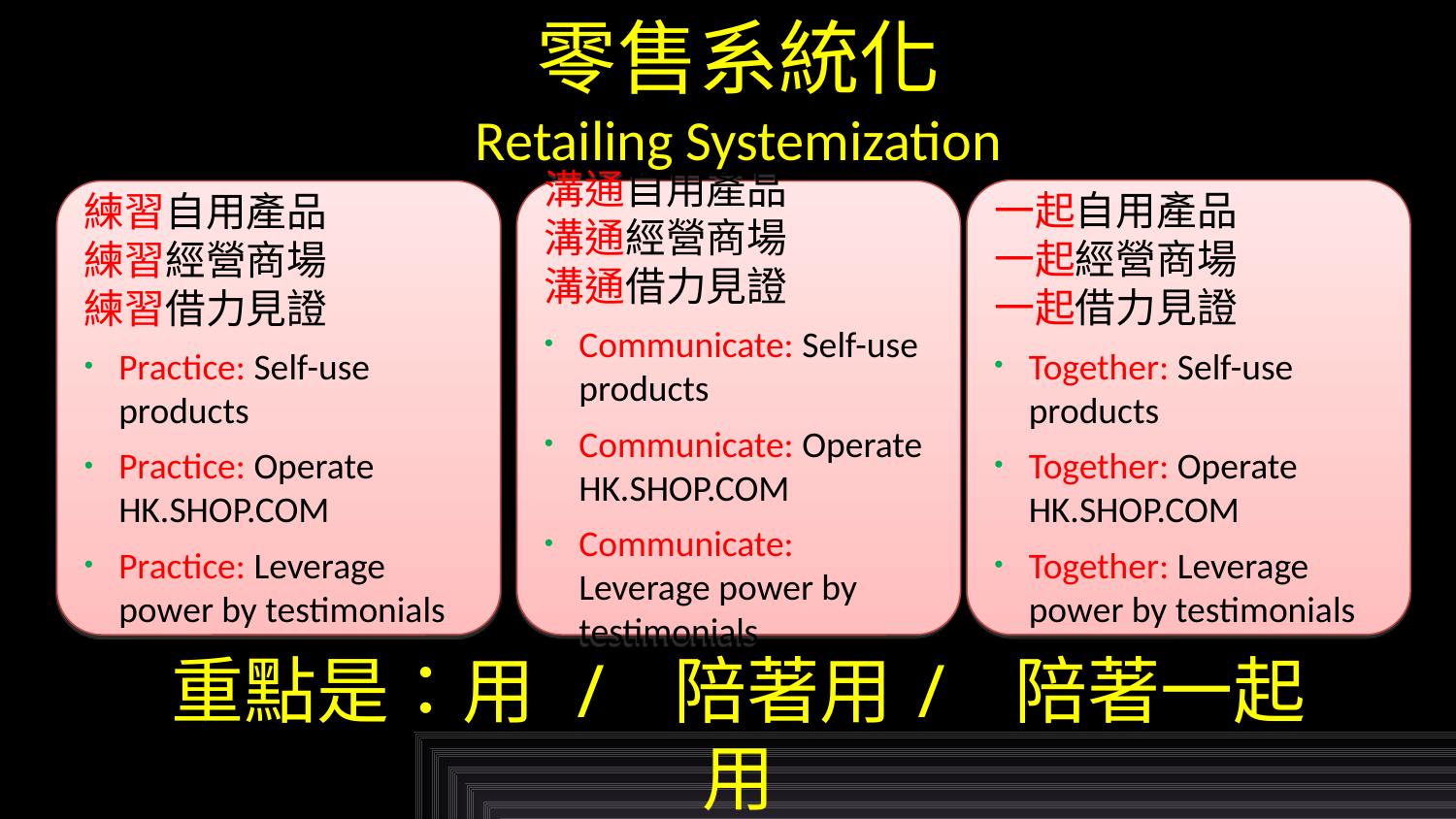

零售系統化
Retailing Systemization
一起自用產品
一起經營商場
一起借力見證
Together: Self-use products
Together: Operate HK.SHOP.COM
Together: Leverage power by testimonials
練習自用產品
練習經營商場
練習借力見證
Practice: Self-use products
Practice: Operate HK.SHOP.COM
Practice: Leverage power by testimonials
溝通自用產品
溝通經營商場
溝通借力見證
Communicate: Self-use products
Communicate: Operate HK.SHOP.COM
Communicate: Leverage power by testimonials
重點是：用 / 陪著用/ 陪著一起用
The KEY: Use/ Use together/ Use & Support each other